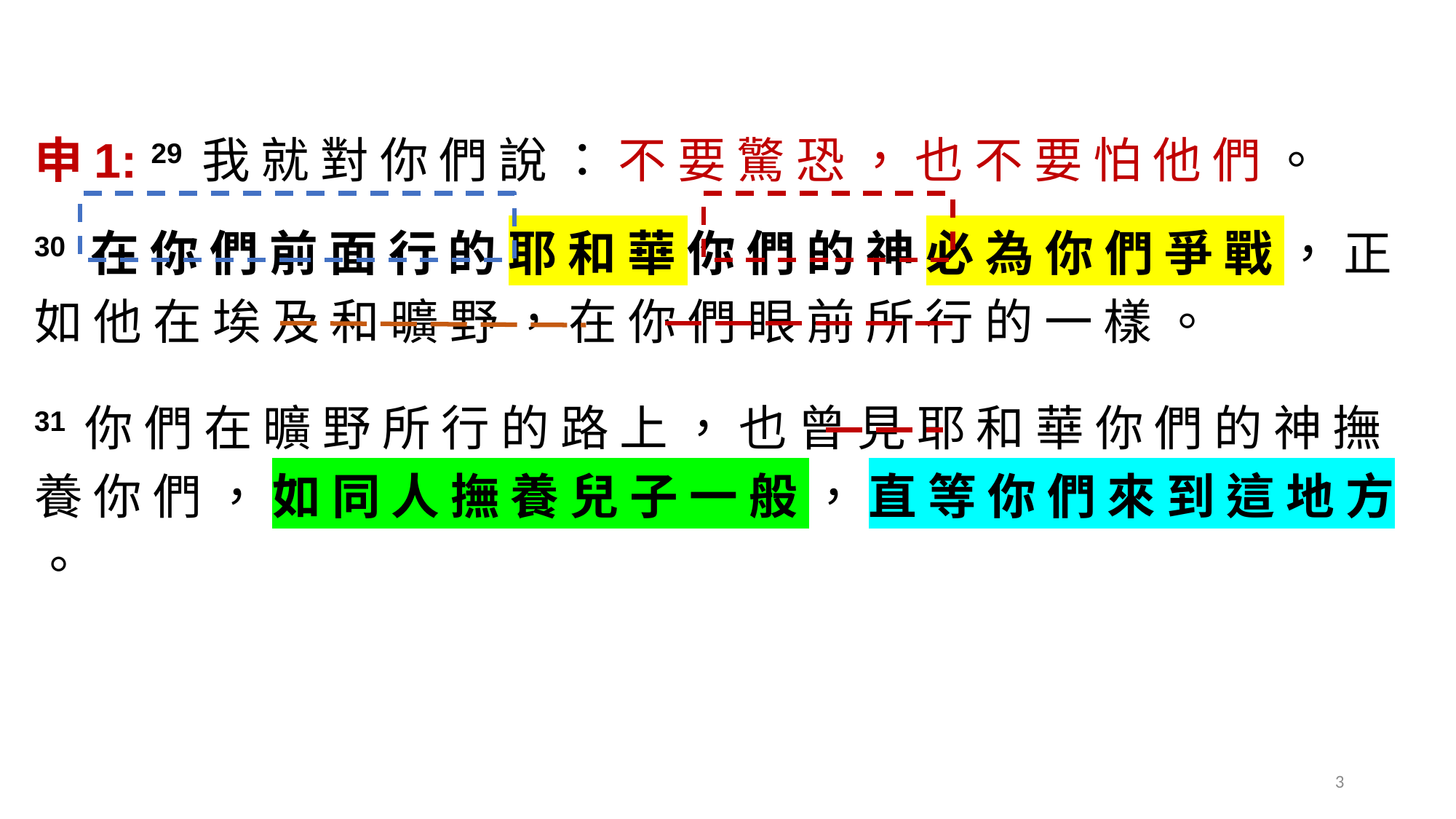

申1: 29 我 就 對 你 們 說 ： 不 要 驚 恐 ， 也 不 要 怕 他 們 。

30 在 你 們 前 面 行 的 耶 和 華 你 們 的 神 必 為 你 們 爭 戰 ， 正 如 他 在 埃 及 和 曠 野 ， 在 你 們 眼 前 所 行 的 一 樣 。

31 你 們 在 曠 野 所 行 的 路 上 ， 也 曾 見 耶 和 華 你 們 的 神 撫 養 你 們 ， 如 同 人 撫 養 兒 子 一 般 ， 直 等 你 們 來 到 這 地 方 。

3